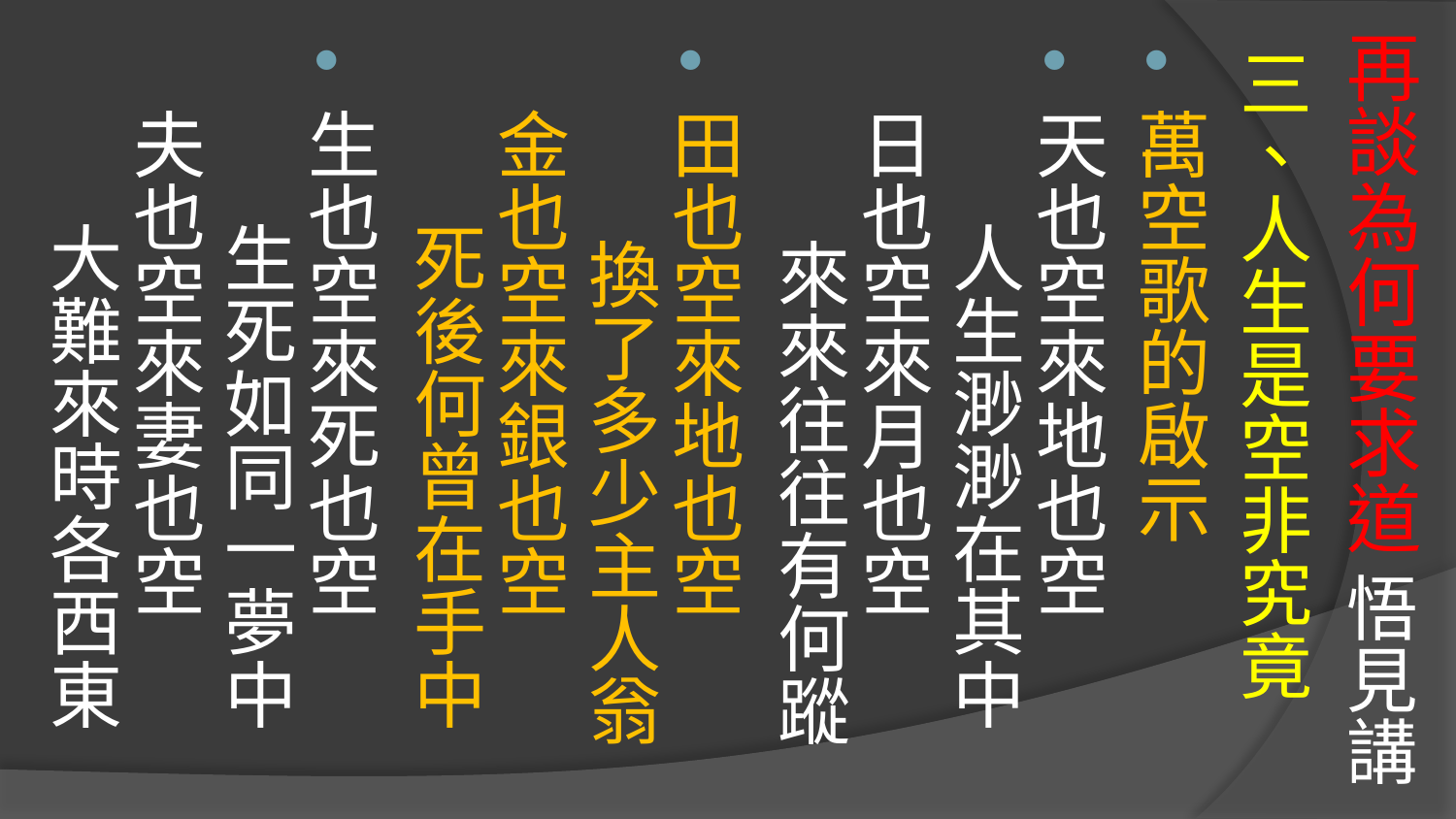

# 再談為何要求道 悟見講
三、人生是空非究竟
萬空歌的啟示
天也空來地也空                  人生渺渺在其中 
日也空來月也空                   來來往往有何蹤
田也空來地也空                   換了多少主人翁 
金也空來銀也空                  死後何曾在手中
生也空來死也空                  生死如同一夢中 
夫也空來妻也空                  大難來時各西東